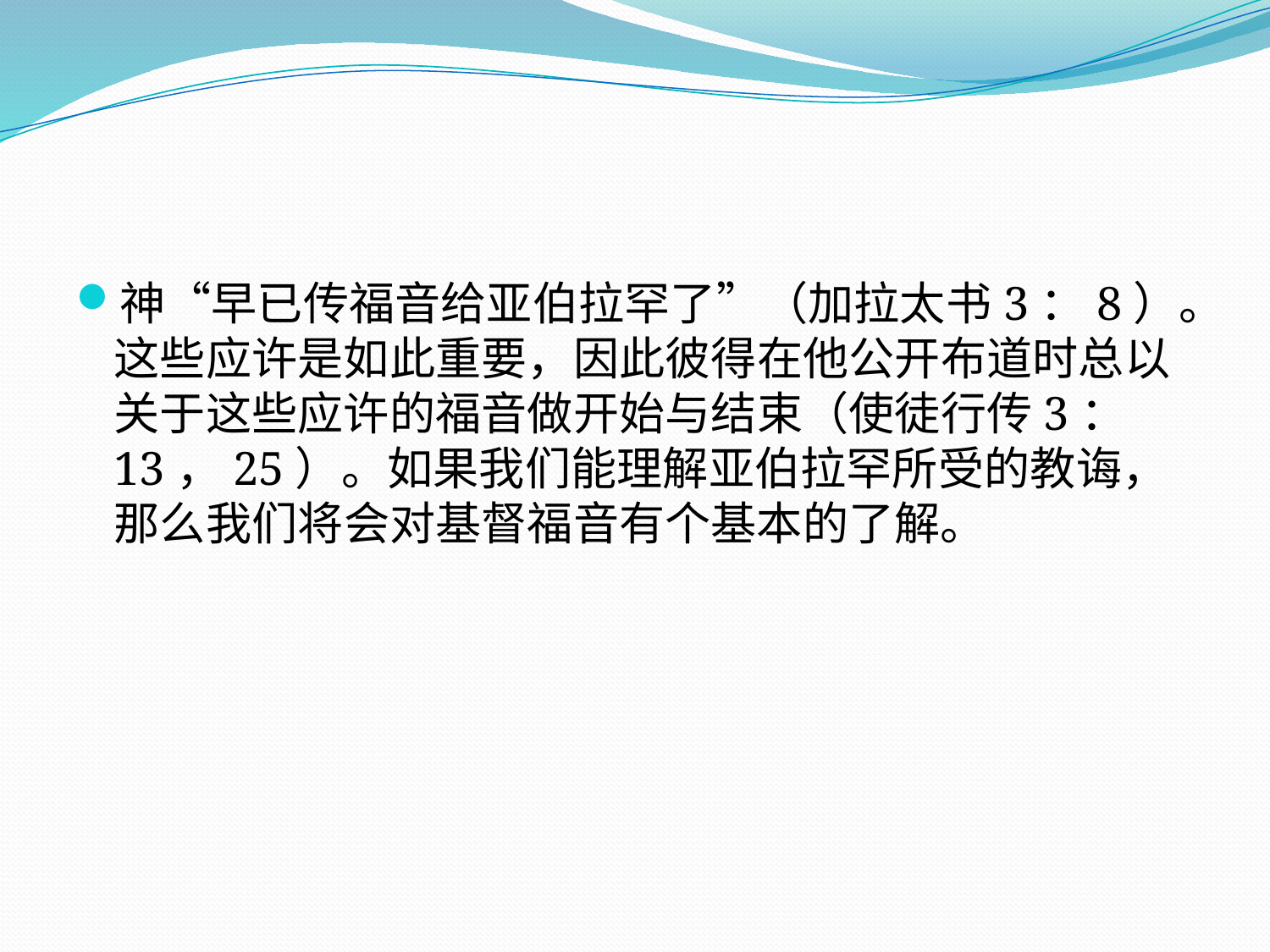

#
神“早已传福音给亚伯拉罕了”（加拉太书3：8）。这些应许是如此重要，因此彼得在他公开布道时总以关于这些应许的福音做开始与结束（使徒行传3：13，25）。如果我们能理解亚伯拉罕所受的教诲，那么我们将会对基督福音有个基本的了解。